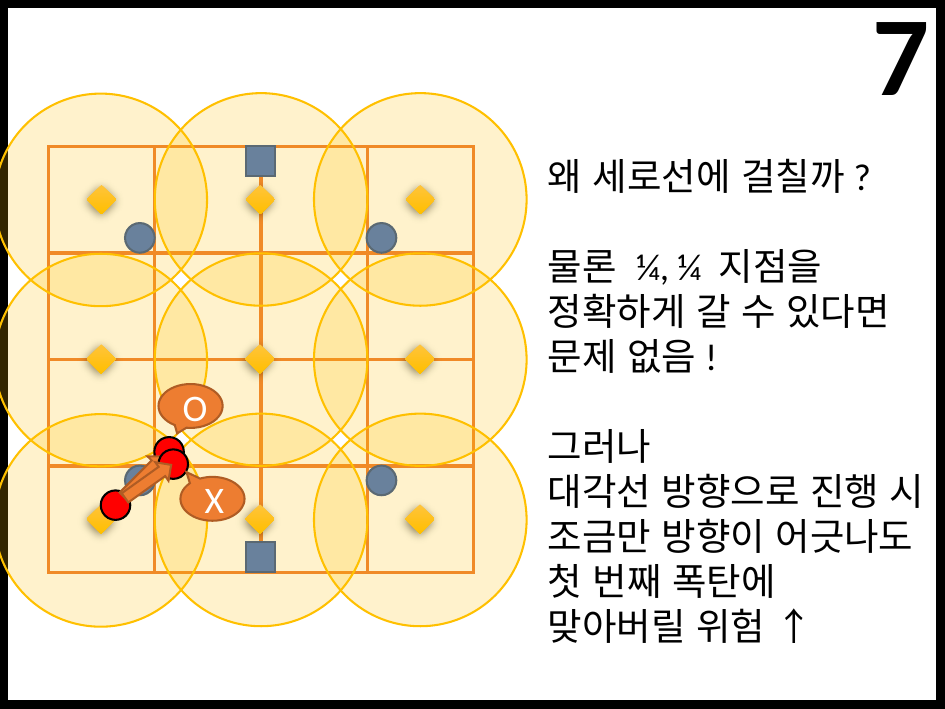

7

왜 세로선에 걸칠까?

물론 ¼, ¼ 지점을
정확하게 갈 수 있다면
문제 없음!

그러나
대각선 방향으로 진행 시
조금만 방향이 어긋나도
첫 번째 폭탄에
맞아버릴 위험 ↑

O

X